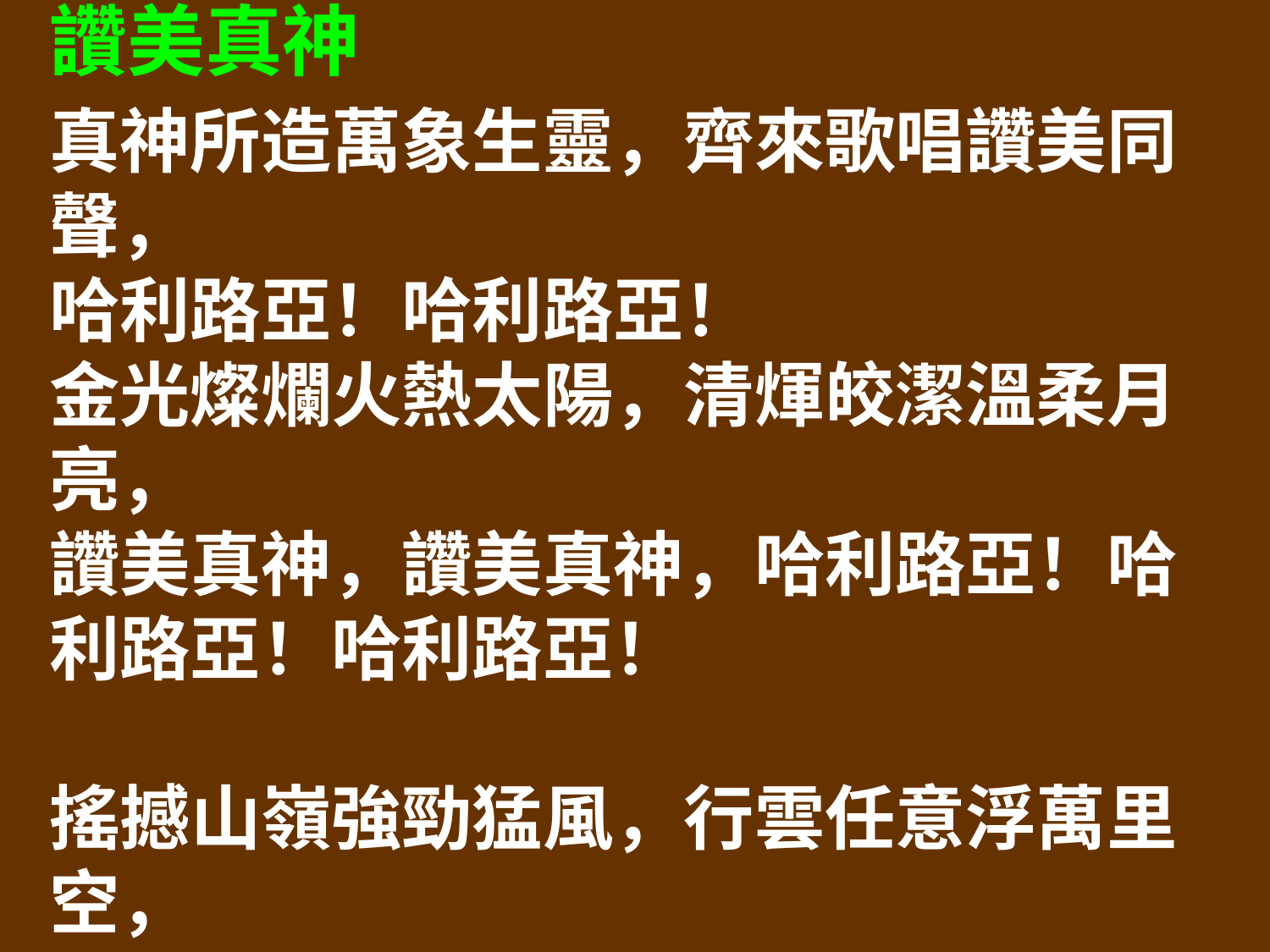

讚美真神
真神所造萬象生靈，齊來歌唱讚美同聲，
哈利路亞！哈利路亞！
金光燦爛火熱太陽，清煇皎潔溫柔月亮，
讚美真神，讚美真神，哈利路亞！哈利路亞！哈利路亞！

搖撼山嶺強勁猛風，行雲任意浮萬里空，
讚美真神，哈利路亞！
清早晨光雀躍歡欣，晚照斜陽美韻妙音，
讚美真神！讚美真神！哈利路亞！哈利路亞！哈利路亞！